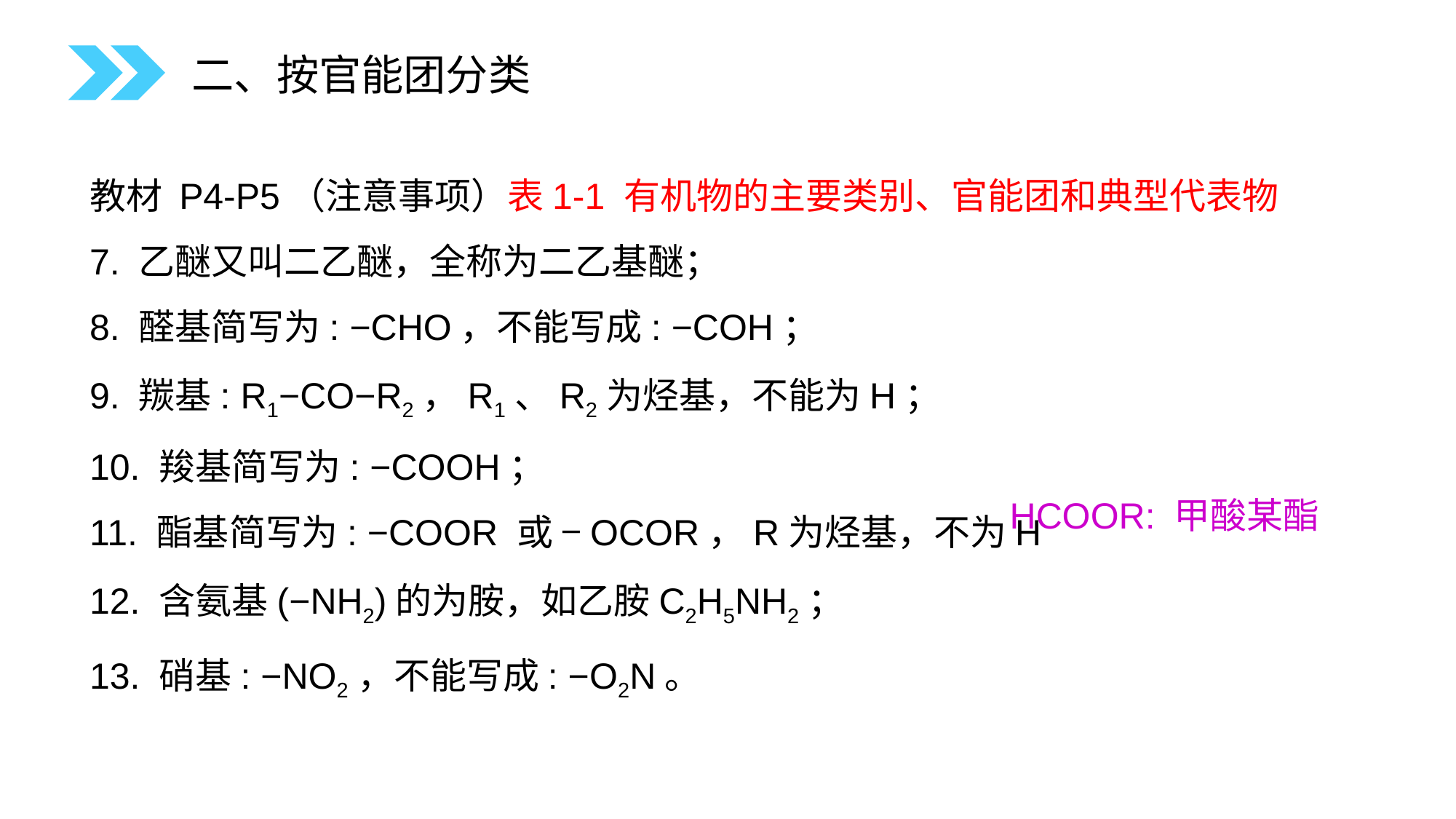

二、按官能团分类
教材 P4-P5（注意事项）表1-1 有机物的主要类别、官能团和典型代表物
7. 乙醚又叫二乙醚，全称为二乙基醚；
8. 醛基简写为: −CHO，不能写成: −COH；
9. 羰基: R1−CO−R2，R1、R2为烃基，不能为H；
10. 羧基简写为: −COOH；
11. 酯基简写为: −COOR 或 −OCOR，R为烃基，不为H
12. 含氨基(−NH2)的为胺，如乙胺C2H5NH2；
13. 硝基: −NO2，不能写成: −O2N。
HCOOR: 甲酸某酯